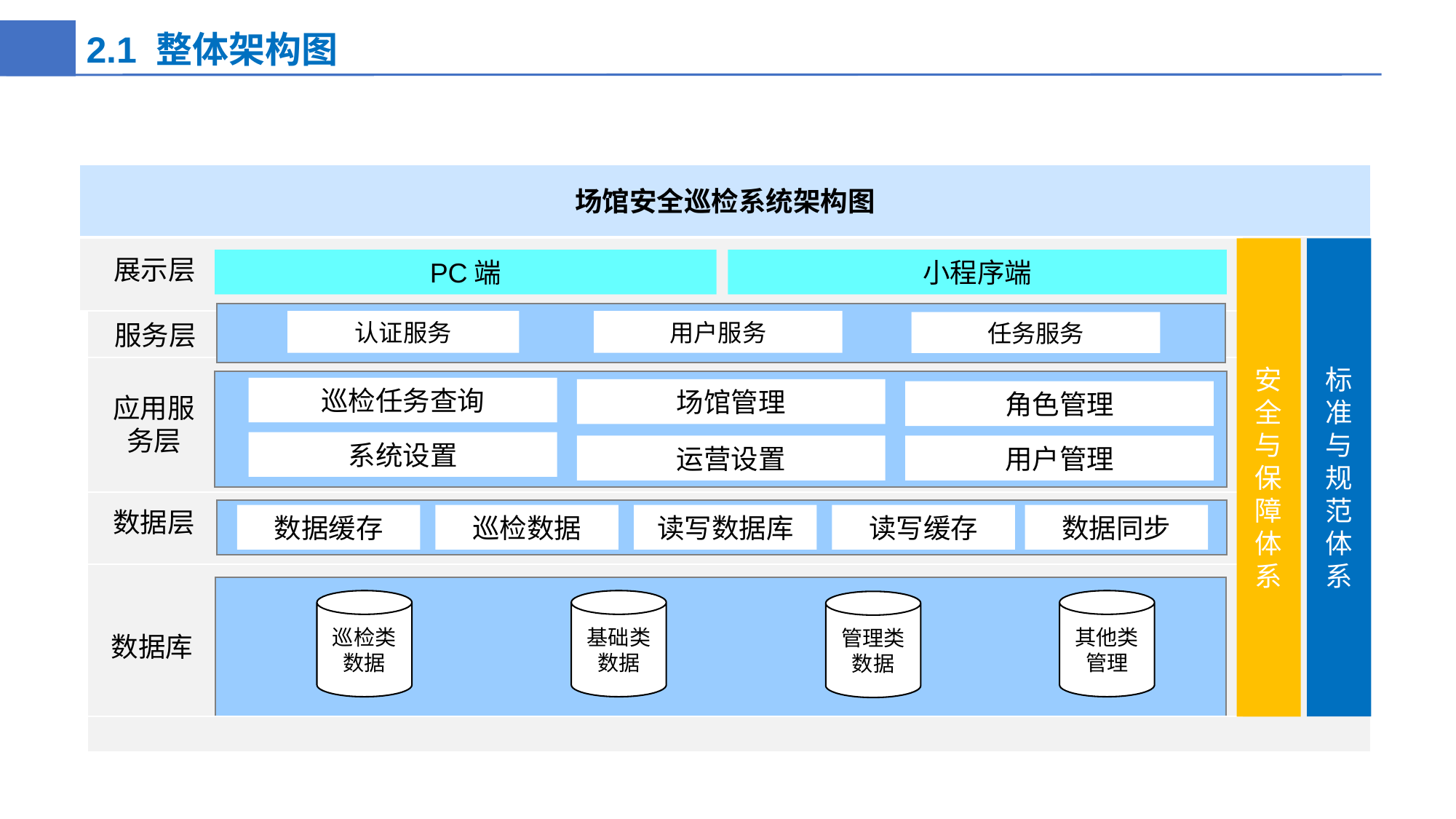

2.1 整体架构图
场馆安全巡检系统架构图
标准与规范体系

安全与保障体系
展示层
PC端
小程序端

应用服务层

巡检任务查询
场馆管理
角色管理
系统设置
运营设置
用户管理

数据层

巡检数据
读写数据库
读写缓存
数据同步
数据缓存

巡检类数据
基础类数据
其他类管理
管理类数据
数据库

认证服务
用户服务
任务服务
服务层